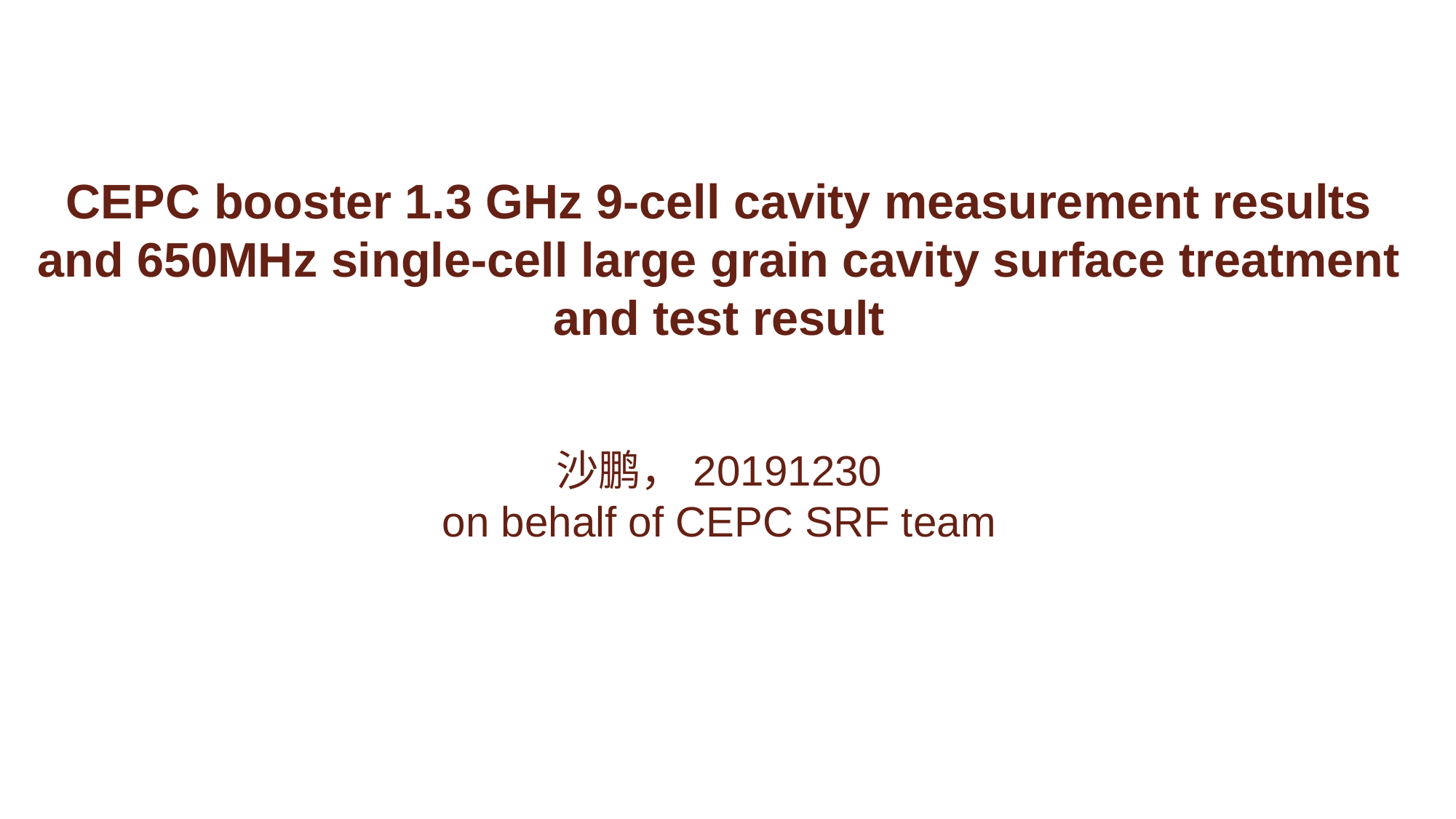

# CEPC booster 1.3 GHz 9-cell cavity measurement results and 650MHz single-cell large grain cavity surface treatment and test result 沙鹏，20191230 on behalf of CEPC SRF team